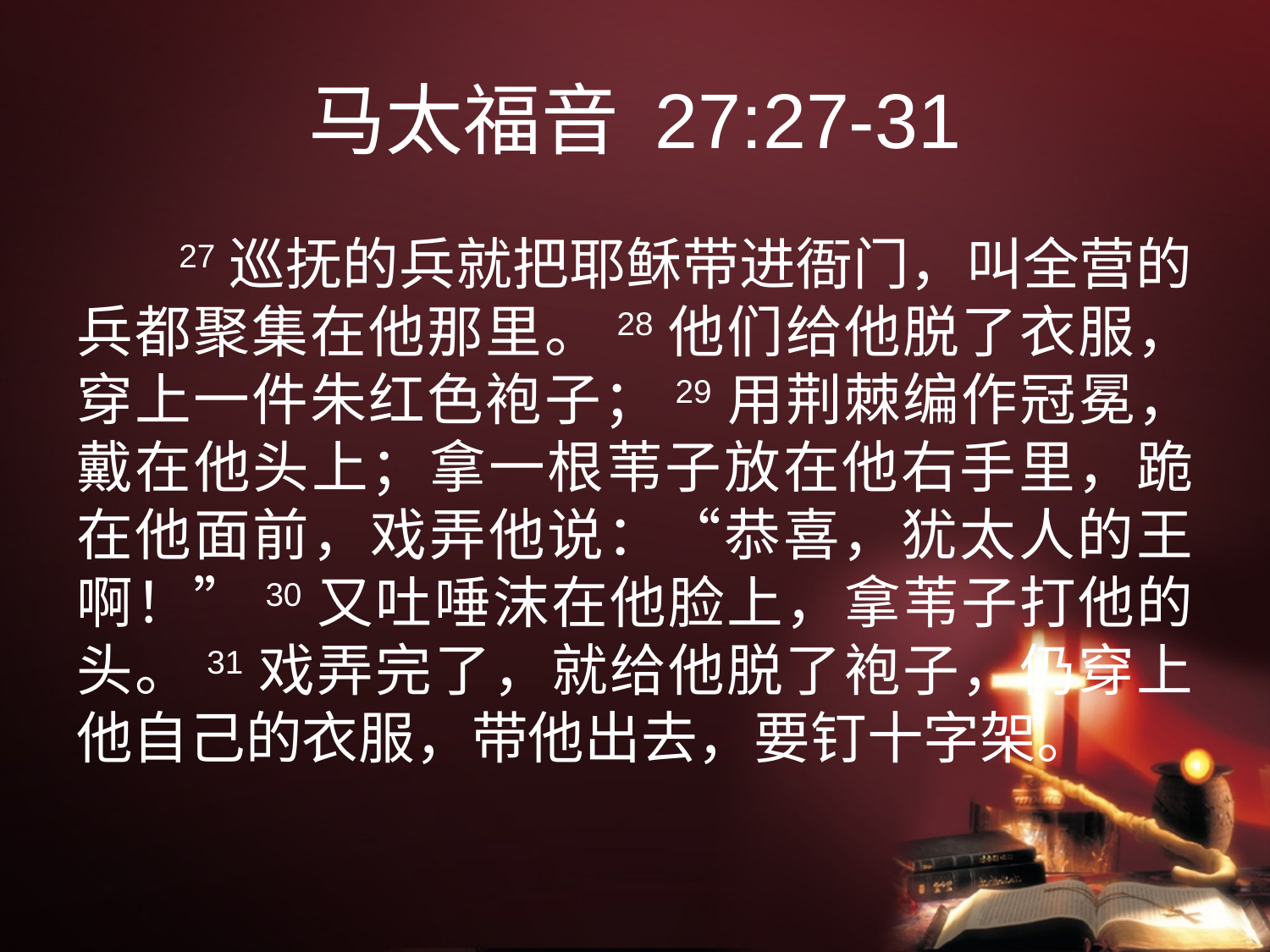

# 马太福音 27:27-31
           27巡抚的兵就把耶稣带进衙门，叫全营的兵都聚集在他那里。28他们给他脱了衣服，穿上一件朱红色袍子；29用荆棘编作冠冕，戴在他头上；拿一根苇子放在他右手里，跪在他面前，戏弄他说：“恭喜，犹太人的王啊！”30又吐唾沫在他脸上，拿苇子打他的头。31戏弄完了，就给他脱了袍子，仍穿上他自己的衣服，带他出去，要钉十字架。